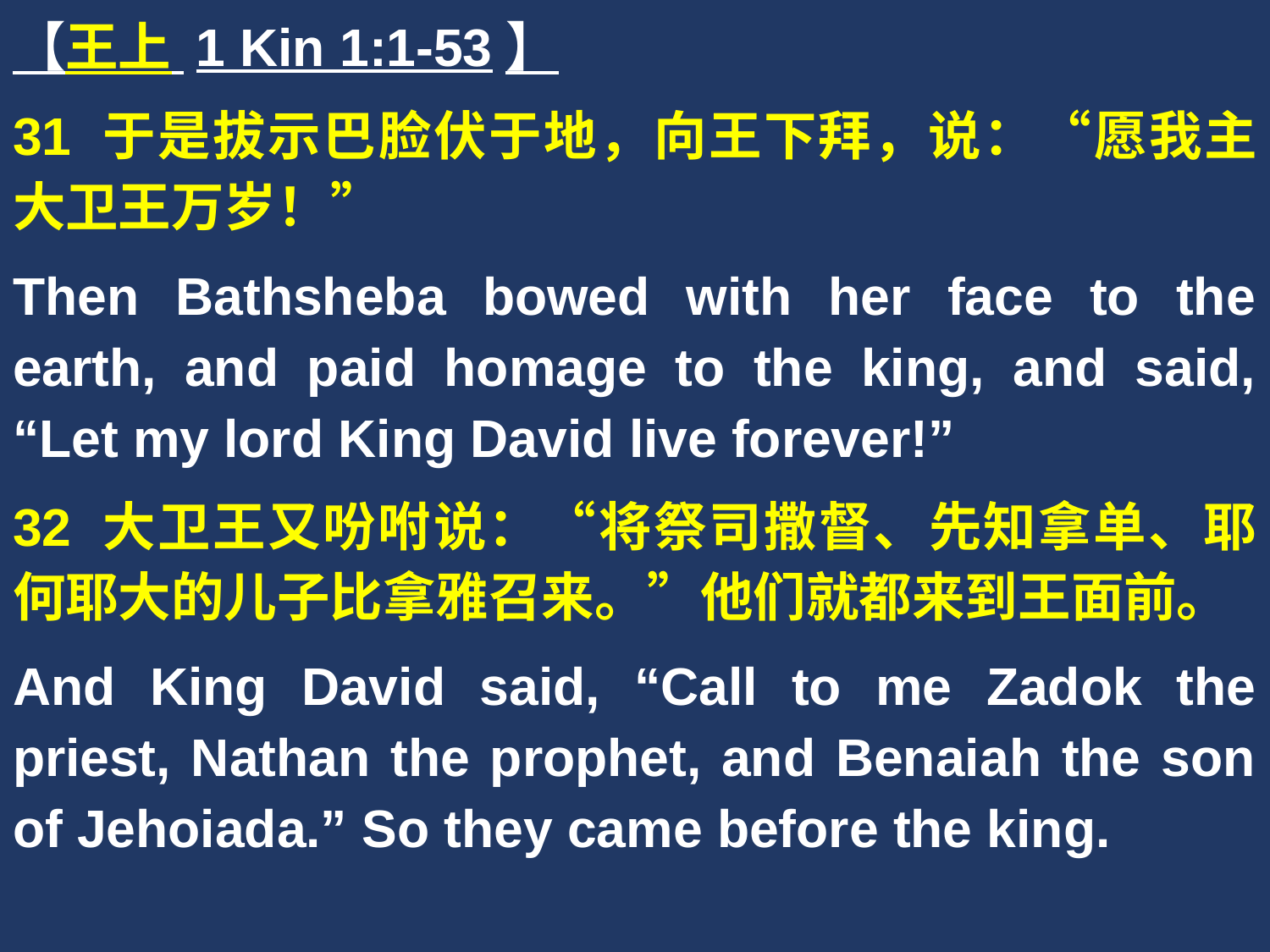

【王上 1 Kin 1:1-53】
31 于是拔示巴脸伏于地，向王下拜，说：“愿我主大卫王万岁！”
Then Bathsheba bowed with her face to the earth, and paid homage to the king, and said, “Let my lord King David live forever!”
32 大卫王又吩咐说：“将祭司撒督、先知拿单、耶何耶大的儿子比拿雅召来。”他们就都来到王面前。
And King David said, “Call to me Zadok the priest, Nathan the prophet, and Benaiah the son of Jehoiada.” So they came before the king.